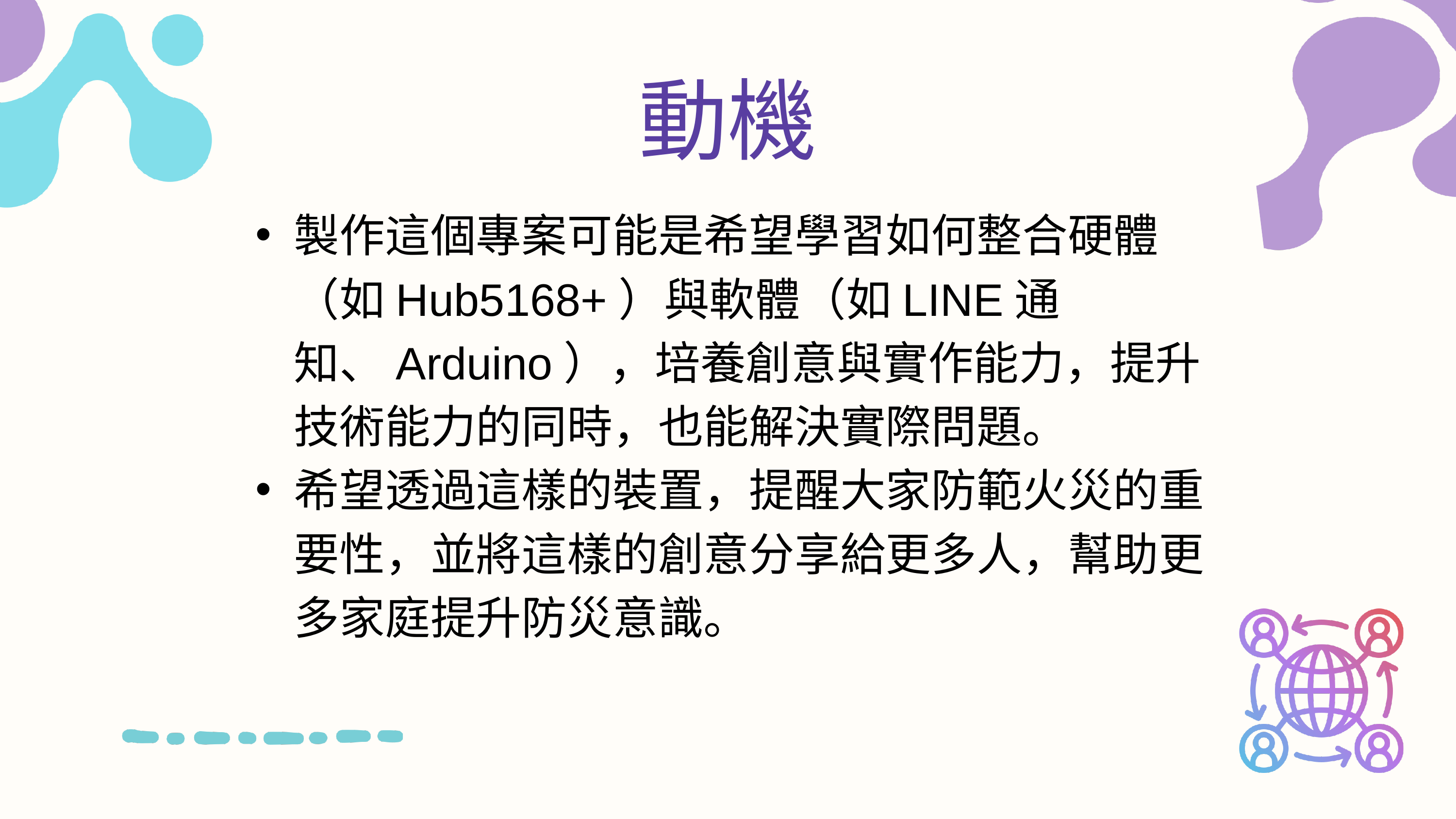

動機
製作這個專案可能是希望學習如何整合硬體（如Hub5168+）與軟體（如LINE通知、Arduino），培養創意與實作能力，提升技術能力的同時，也能解決實際問題。
希望透過這樣的裝置，提醒大家防範火災的重要性，並將這樣的創意分享給更多人，幫助更多家庭提升防災意識。